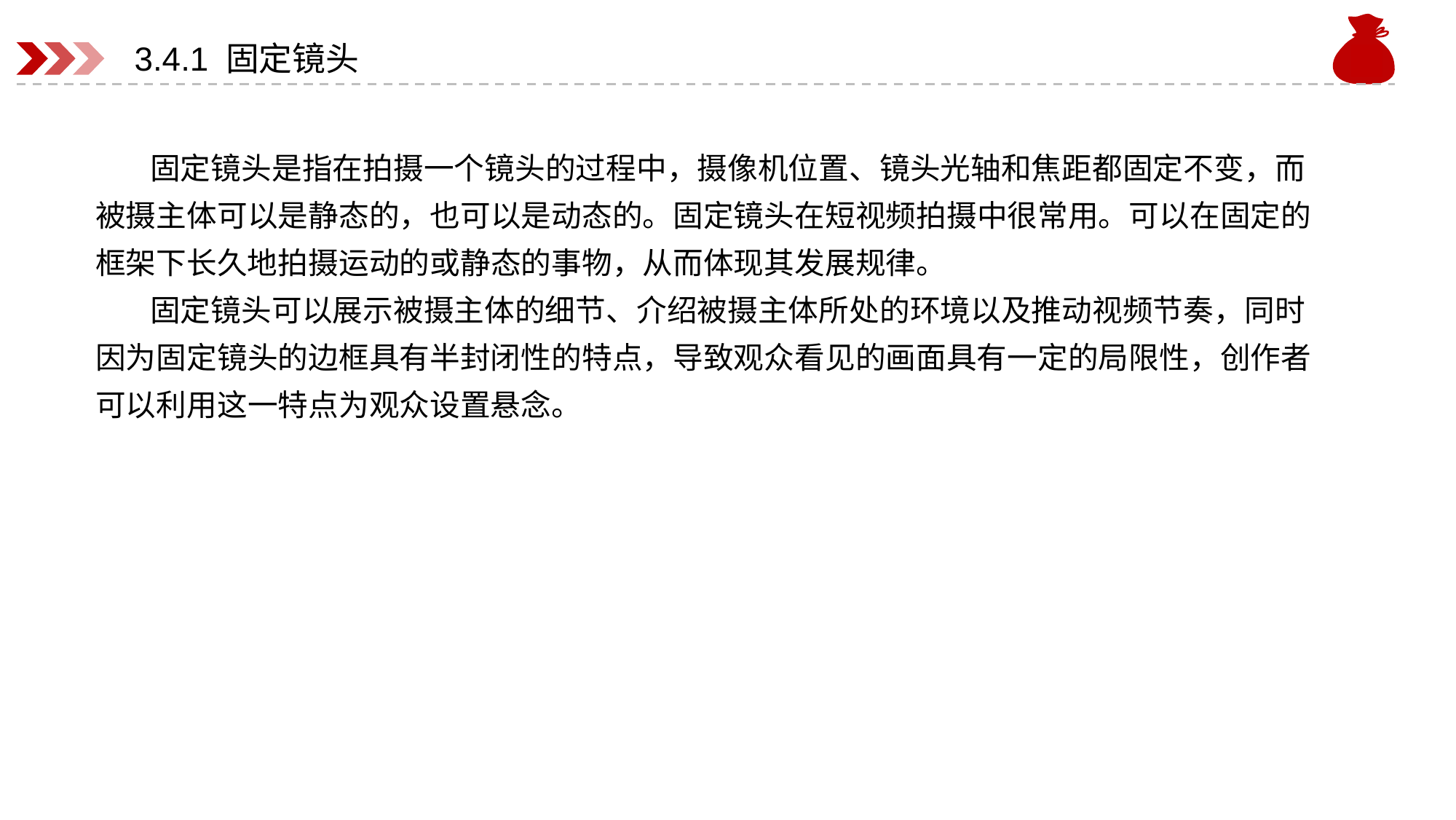

# 3.4.1 固定镜头
39
固定镜头是指在拍摄一个镜头的过程中，摄像机位置、镜头光轴和焦距都固定不变，而被摄主体可以是静态的，也可以是动态的。固定镜头在短视频拍摄中很常用。可以在固定的框架下长久地拍摄运动的或静态的事物，从而体现其发展规律。
固定镜头可以展示被摄主体的细节、介绍被摄主体所处的环境以及推动视频节奏，同时因为固定镜头的边框具有半封闭性的特点，导致观众看见的画面具有一定的局限性，创作者可以利用这一特点为观众设置悬念。